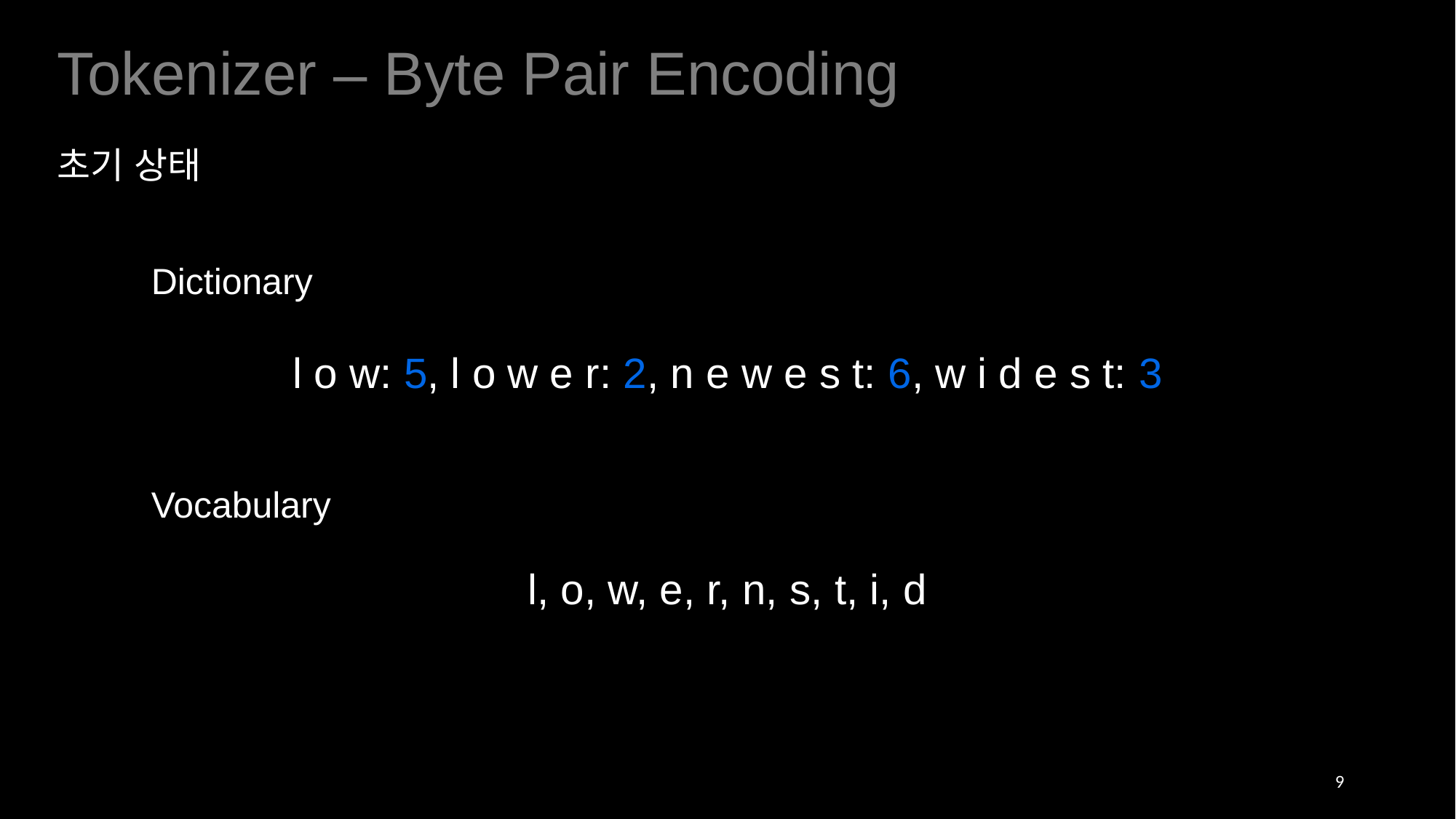

Tokenizer – Byte Pair Encoding
초기 상태
Dictionary
l o w: 5, l o w e r: 2, n e w e s t: 6, w i d e s t: 3
Vocabulary
l, o, w, e, r, n, s, t, i, d
9